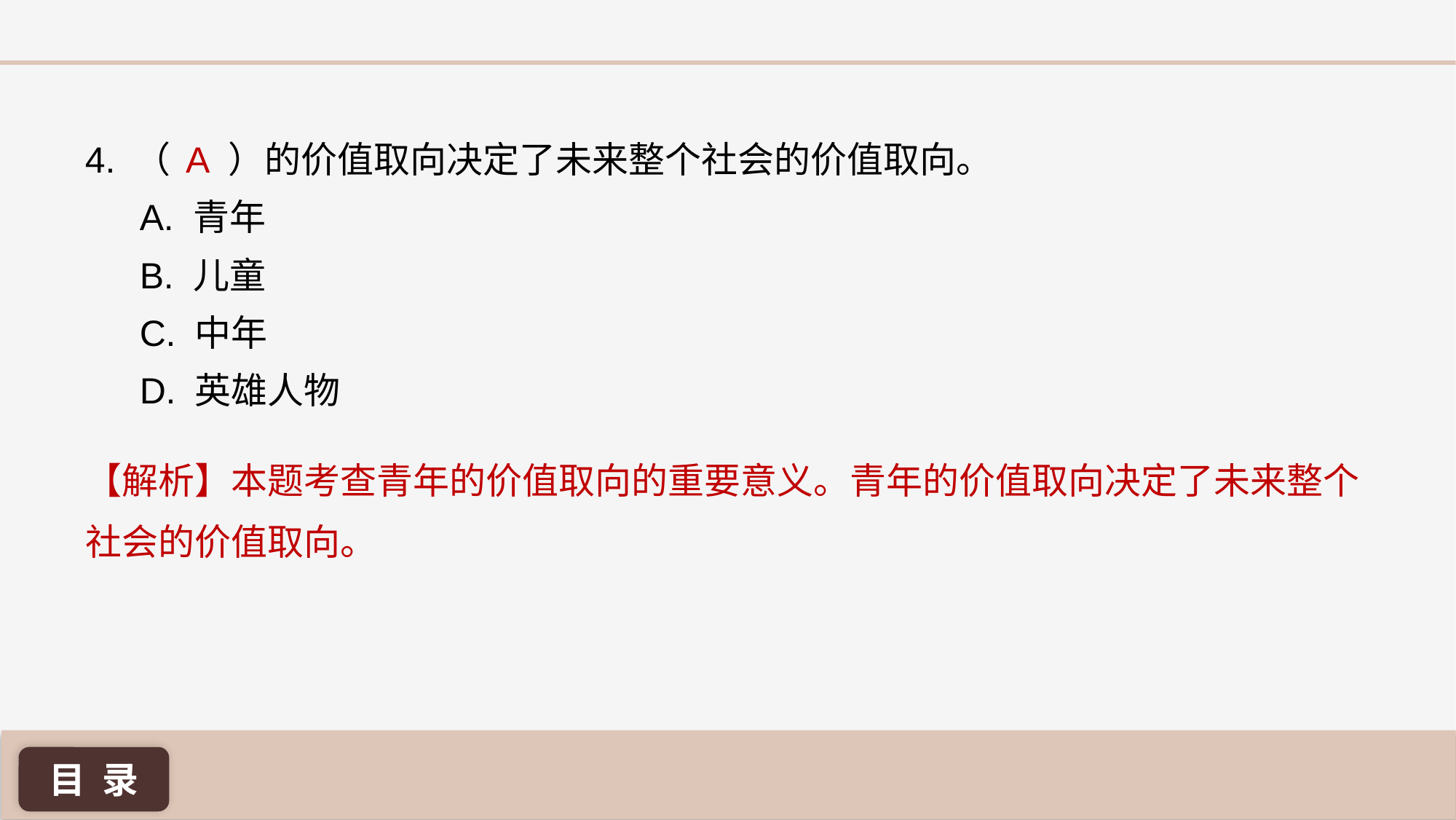

A
4. （       ）的价值取向决定了未来整个社会的价值取向。
A. 青年
B. 儿童
C. 中年
D. 英雄人物
【解析】本题考查青年的价值取向的重要意义。青年的价值取向决定了未来整个社会的价值取向。